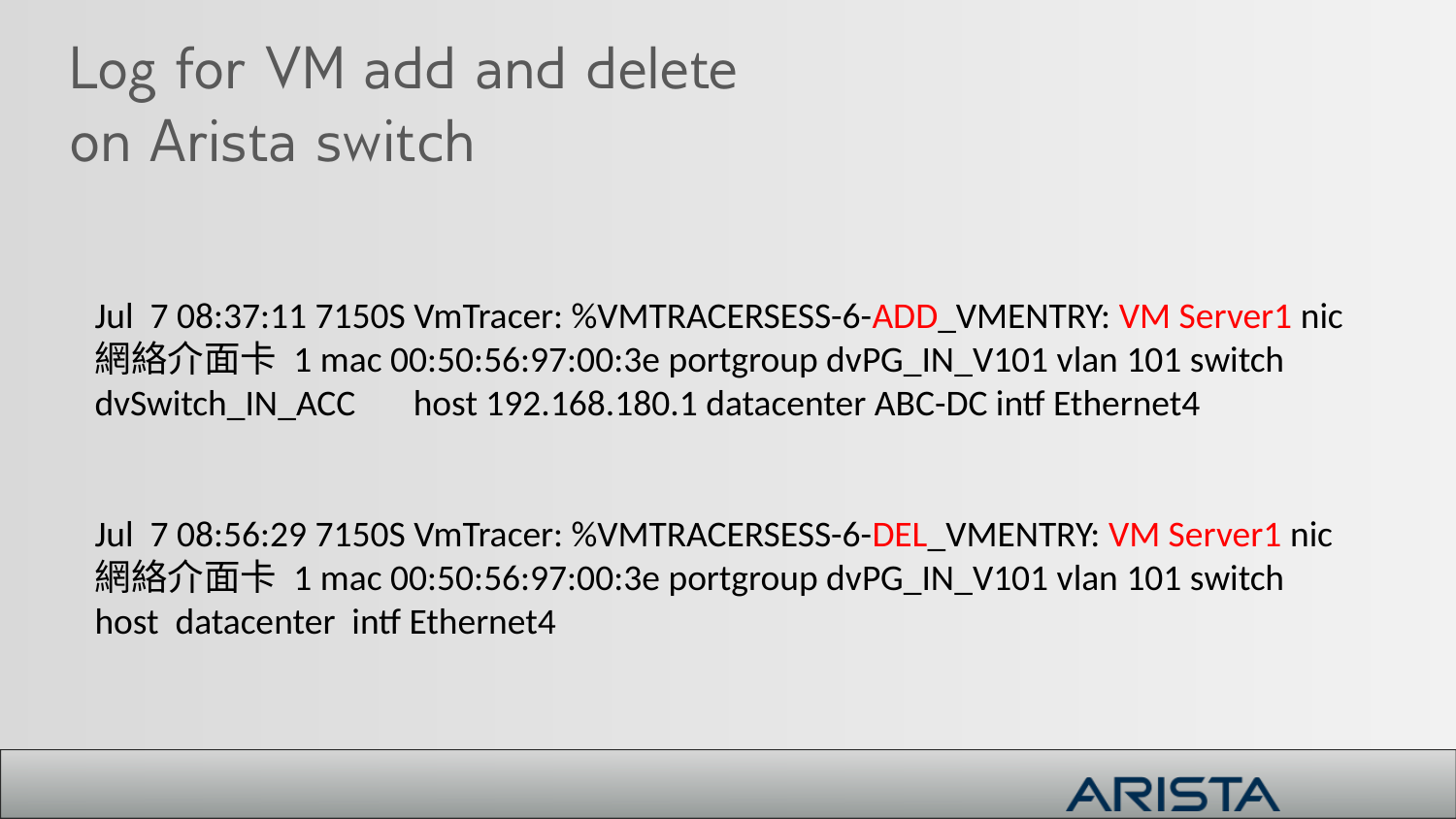

# Log for VM add and delete on Arista switch

Jul  7 08:37:11 7150S VmTracer: %VMTRACERSESS-6-ADD_VMENTRY: VM Server1 nic 網絡介面卡 1 mac 00:50:56:97:00:3e portgroup dvPG_IN_V101 vlan 101 switch dvSwitch_IN_ACC       host 192.168.180.1 datacenter ABC-DC intf Ethernet4

Jul  7 08:56:29 7150S VmTracer: %VMTRACERSESS-6-DEL_VMENTRY: VM Server1 nic 網絡介面卡 1 mac 00:50:56:97:00:3e portgroup dvPG_IN_V101 vlan 101 switch        host  datacenter  intf Ethernet4